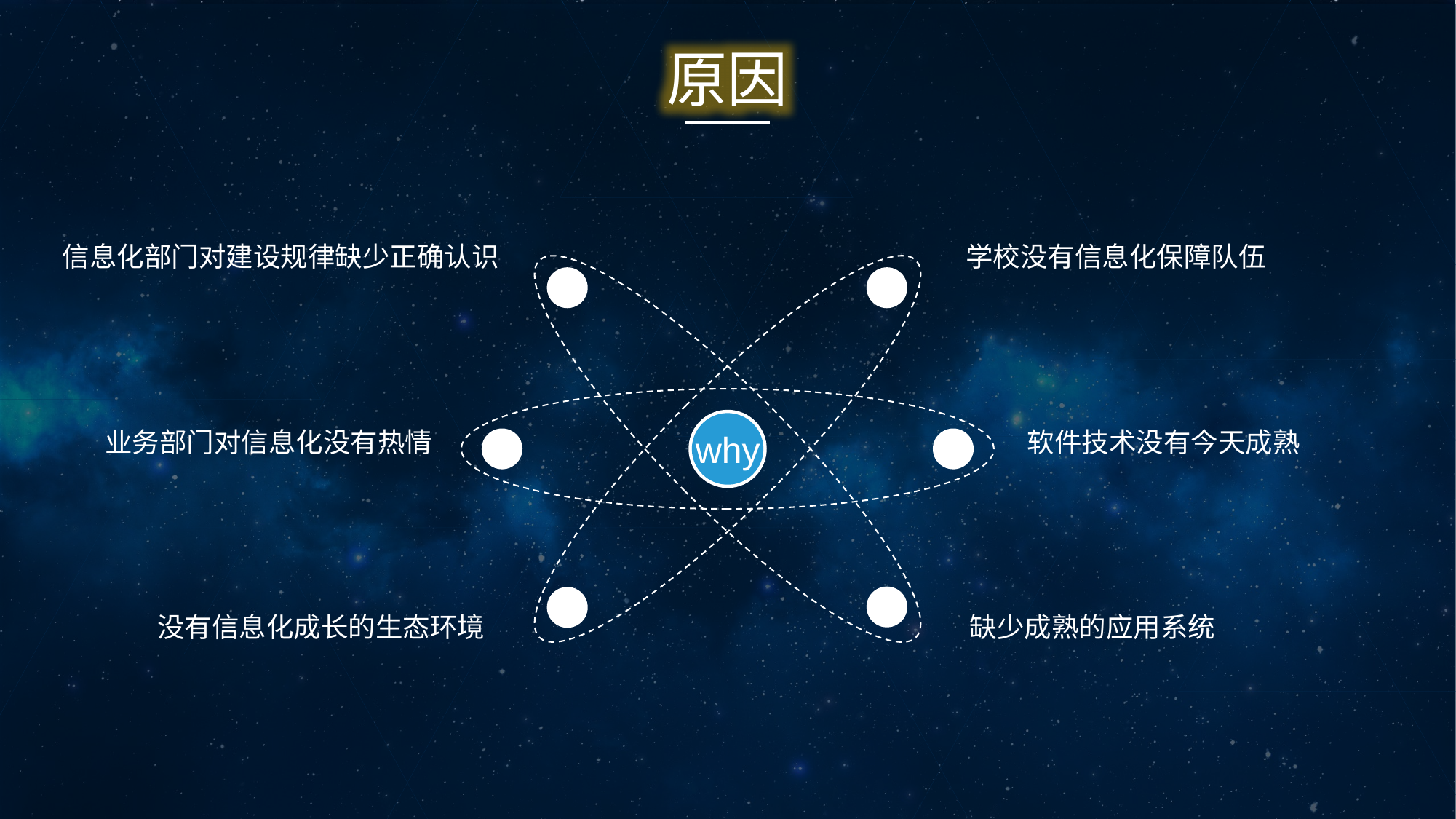

原因

信息化部门对建设规律缺少正确认识
学校没有信息化保障队伍

业务部门对信息化没有热情
软件技术没有今天成熟
why

没有信息化成长的生态环境
缺少成熟的应用系统